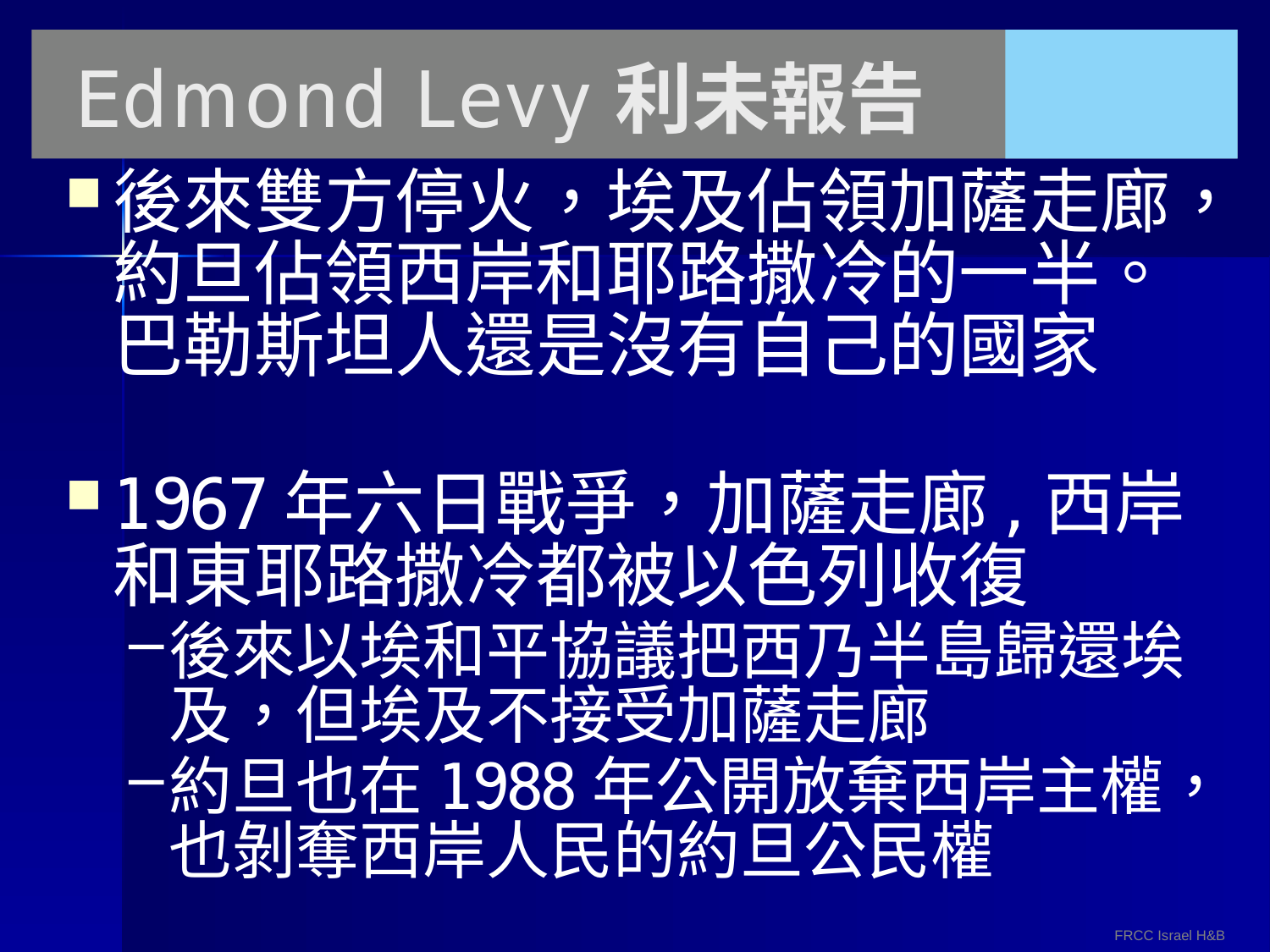

# Edmond Levy利未報告

後來雙方停火，埃及佔領加薩走廊，約旦佔領西岸和耶路撒冷的一半。巴勒斯坦人還是沒有自己的國家

1967年六日戰爭，加薩走廊,西岸和東耶路撒冷都被以色列收復
後來以埃和平協議把西乃半島歸還埃及，但埃及不接受加薩走廊
約旦也在1988年公開放棄西岸主權，也剝奪西岸人民的約旦公民權